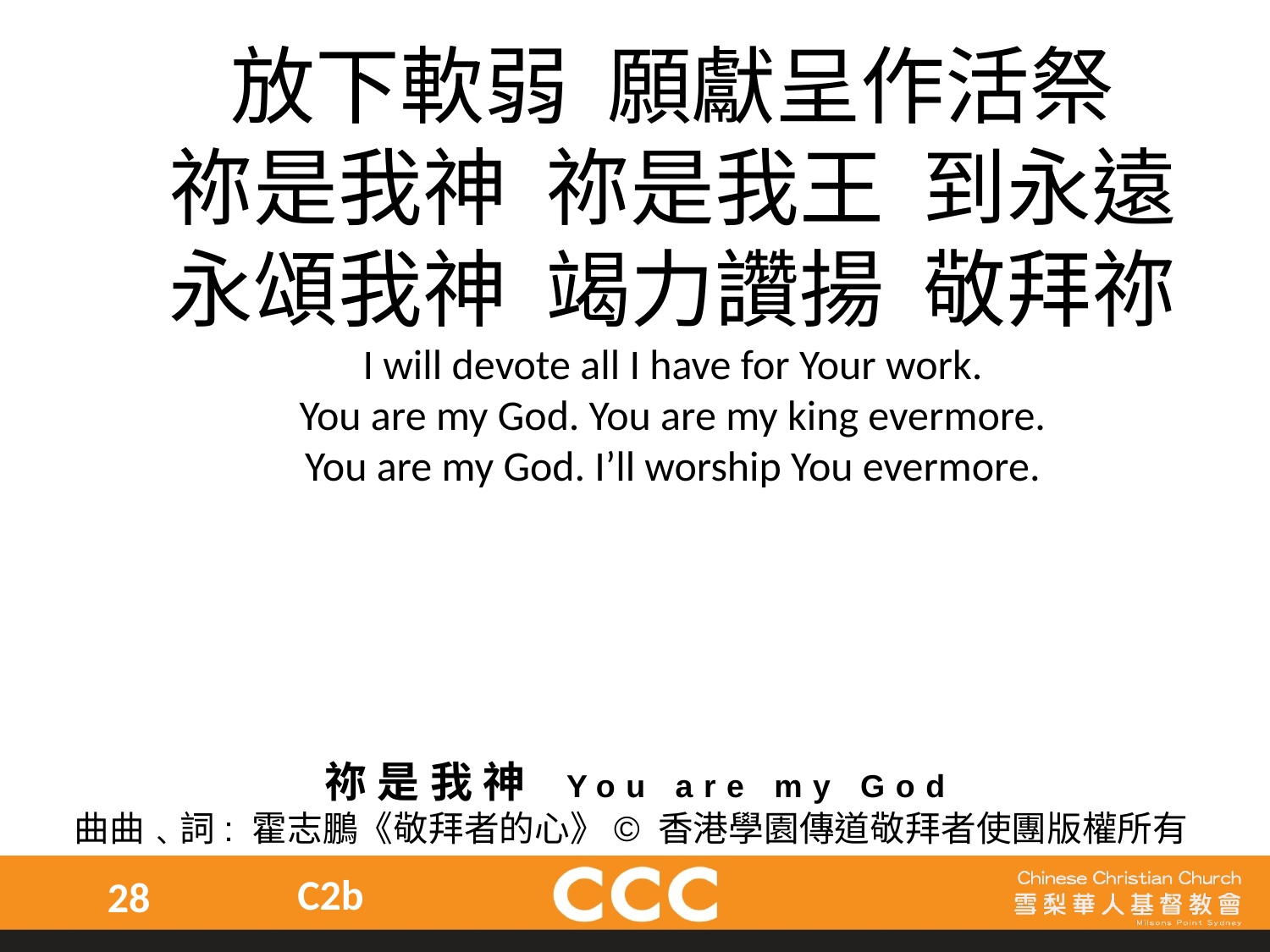

放下軟弱  願獻呈作活祭
祢是我神  祢是我王  到永遠
永頌我神  竭力讚揚  敬拜祢
I will devote all I have for Your work.
You are my God. You are my king evermore.
You are my God. I’ll worship You evermore.
祢是我神 You are my God
曲曲﹑詞: 霍志鵬《敬拜者的心》© 香港學園傳道敬拜者使團版權所有
C2b
28